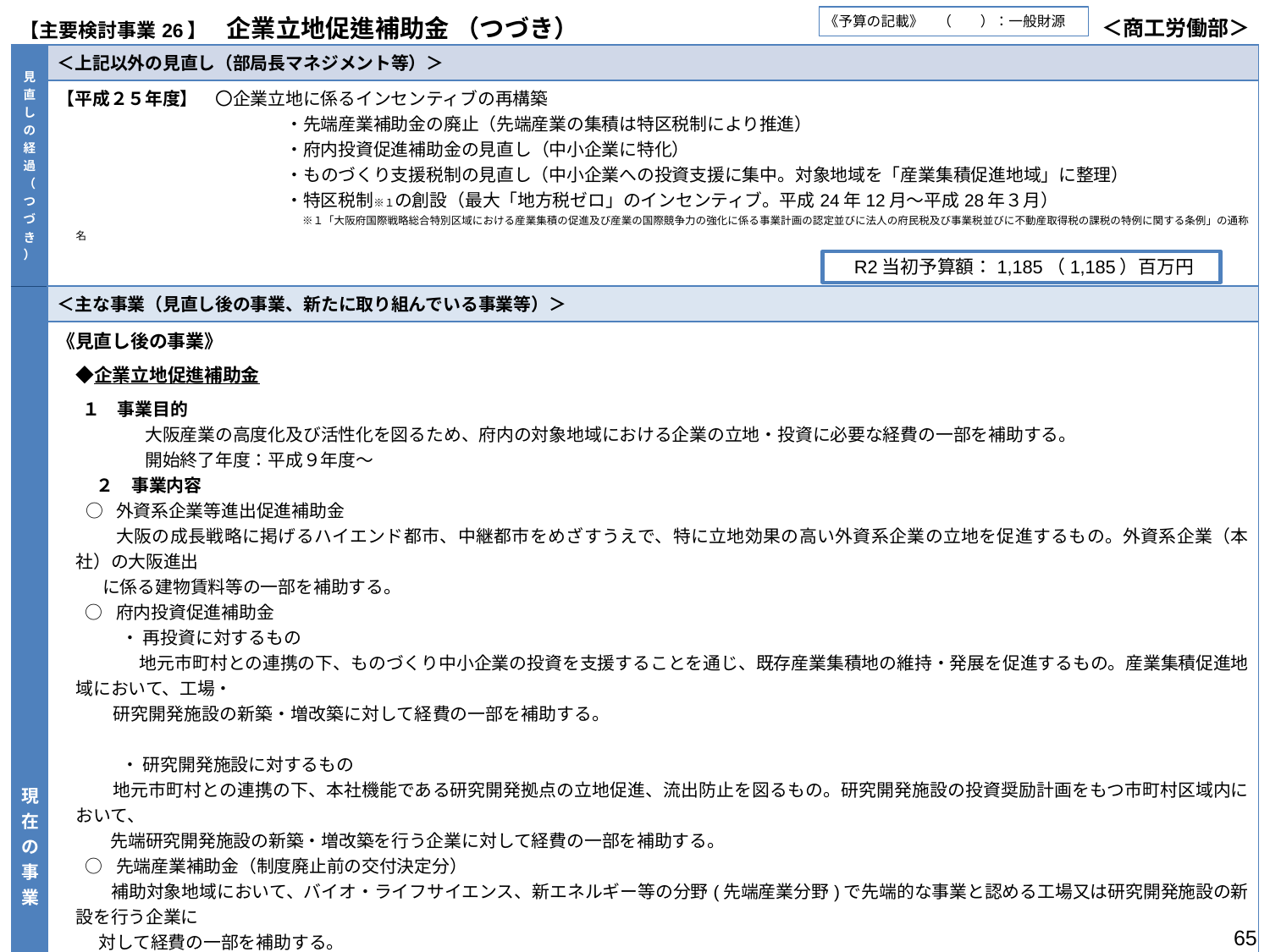

| 【主要検討事業26】　企業立地促進補助金 （つづき） | ＜商工労働部＞ |
| --- | --- |
《予算の記載》　（　　）：一般財源
| 見直しの経過 （つづき） | ＜上記以外の見直し（部局長マネジメント等）＞ |
| --- | --- |
|  | 【平成２５年度】　〇企業立地に係るインセンティブの再構築 　　　　　　　　　　　　　・先端産業補助金の廃止（先端産業の集積は特区税制により推進） 　　　　　　　　　　　　　・府内投資促進補助金の見直し（中小企業に特化） 　　　　　　　　　　　　　・ものづくり支援税制の見直し（中小企業への投資支援に集中。対象地域を「産業集積促進地域」に整理） 　　　　　　　　　　　　　・特区税制※１の創設（最大「地方税ゼロ」のインセンティブ。平成24年12月～平成28年３月） 　　　　　　　　　　　　　　　　　　　　　　　※１「大阪府国際戦略総合特別区域における産業集積の促進及び産業の国際競争力の強化に係る事業計画の認定並びに法人の府民税及び事業税並びに不動産取得税の課税の特例に関する条例」の通称名 |
| 現在の事業 | ＜主な事業（見直し後の事業、新たに取り組んでいる事業等）＞ |
|  | 《見直し後の事業》 　◆企業立地促進補助金 １　事業目的 　　　　　大阪産業の高度化及び活性化を図るため、府内の対象地域における企業の立地・投資に必要な経費の一部を補助する。 　　　　　開始終了年度：平成９年度～ 　　 ２　事業内容 ○ 外資系企業等進出促進補助金 大阪の成長戦略に掲げるハイエンド都市、中継都市をめざすうえで、特に立地効果の高い外資系企業の立地を促進するもの。外資系企業（本社）の大阪進出 に係る建物賃料等の一部を補助する。 ○ 府内投資促進補助金　　　　　　　　　　　　　　　　　　　　　　　　　　　　　　　　　　　　　　　　　 　　 ・ 再投資に対するもの　　　　　　　　　　　　　　　　　　　　　　　　　　　　　　　　　　　　　　　　 　　　 地元市町村との連携の下、ものづくり中小企業の投資を支援することを通じ、既存産業集積地の維持・発展を促進するもの。産業集積促進地域において、工場・ 研究開発施設の新築・増改築に対して経費の一部を補助する。　　　　　　　　　　　　　　　　　　　　　　　　　　　　　　　　　　　　　　　　　 　　 ・ 研究開発施設に対するもの 地元市町村との連携の下、本社機能である研究開発拠点の立地促進、流出防止を図るもの。研究開発施設の投資奨励計画をもつ市町村区域内において、 先端研究開発施設の新築・増改築を行う企業に対して経費の一部を補助する。　 ○ 先端産業補助金（制度廃止前の交付決定分） 補助対象地域において、バイオ・ライフサイエンス、新エネルギー等の分野(先端産業分野)で先端的な事業と認める工場又は研究開発施設の新設を行う企業に 対して経費の一部を補助する。 　 《上記以外で、財政再建プログラム（案）以降、新たに取り組んでいる事業（主なもの）》 　◆成長特区税制※２（特区税制の後継制度）の創設 　　　　※２「大阪府成長産業特別集積区域における成長産業の集積の促進及び国際競争力の強化に係る成長産業事業計画の認定並びに法人の府民税及び事業税並びに不動産取得税の課税の特例に関する条例」の通称名 　　１　事業目的 　　　　　成長産業特別集積区域における成長産業の集積の促進及び国際競争力の強化を通じて府内の経済の活性化を図り、もって府民生活の向上に資することを目的　　 　　　　とする。 　　　　　開始終了年度：平成28年度～ 　　２　事業内容 　　　〇　成長特区に進出し、成長産業事業計画の認定を受け、新エネルギー又はライフサイエンスに関する事業を行った場合、地方税を軽減する。 　　　〇　軽減対象税目：法人府民税、法人事業税、不動産取得税 　　３　特区税制（前制度）からの変更内容（関西イノベーション国際戦略総合特区と連動した制度から、府の独自性が発揮できる制度へとリニューアル） 　　　〇　対象区域：特区税制の区域に加え、新たに条例で定める要件を満たし、所要の手続きを行えば対象区域の追加が可能。（追加例：健都、（仮称）未来医療国際拠点） 　　　〇　対象事業：特区税制の事業に加え、今後市場が拡大していくことが見込まれる「水素関連」、「健康関連」の事業を追加。 |
R2当初予算額：1,185（1,185）百万円
65